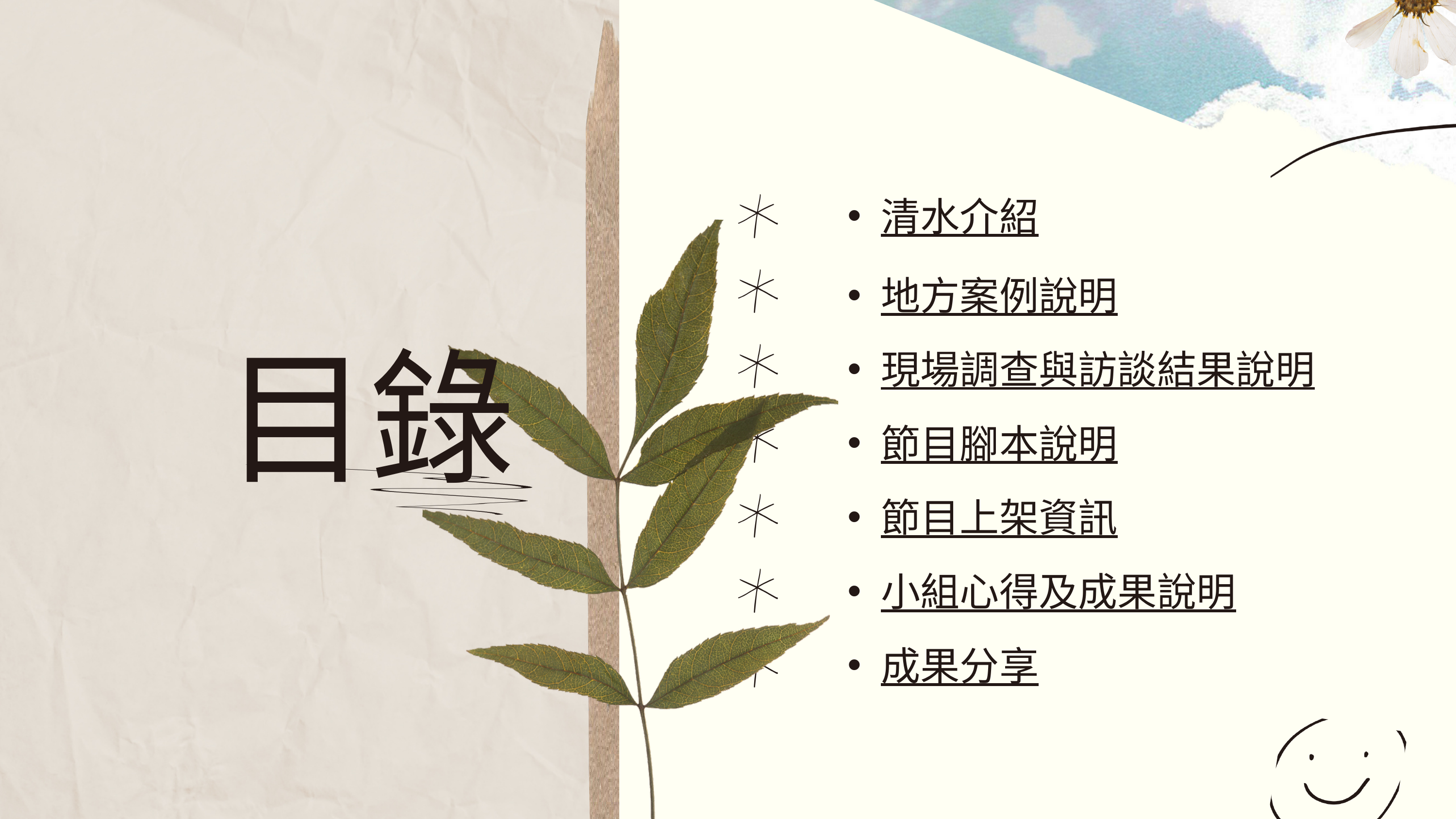

表達 ~ 表達 ~ 表達 ~

清水介紹

地方案例說明

現場調查與訪談結果說明

節目腳本說明

節目上架資訊

小組心得及成果說明

成果分享

目錄